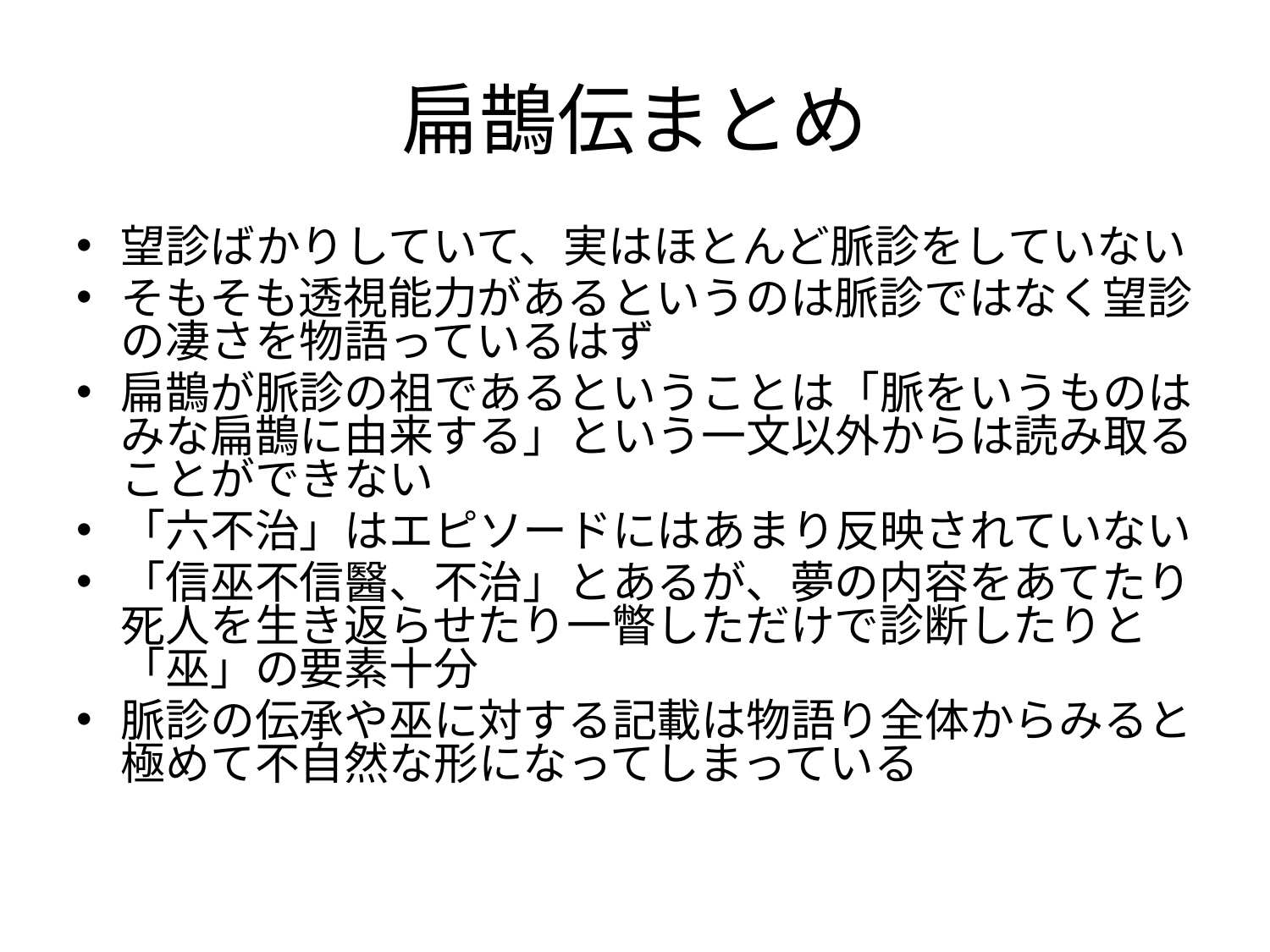

# 扁鵲伝まとめ
望診ばかりしていて、実はほとんど脈診をしていない
そもそも透視能力があるというのは脈診ではなく望診の凄さを物語っているはず
扁鵲が脈診の祖であるということは「脈をいうものはみな扁鵲に由来する」という一文以外からは読み取ることができない
「六不治」はエピソードにはあまり反映されていない
「信巫不信醫、不治」とあるが、夢の内容をあてたり死人を生き返らせたり一瞥しただけで診断したりと「巫」の要素十分
脈診の伝承や巫に対する記載は物語り全体からみると極めて不自然な形になってしまっている